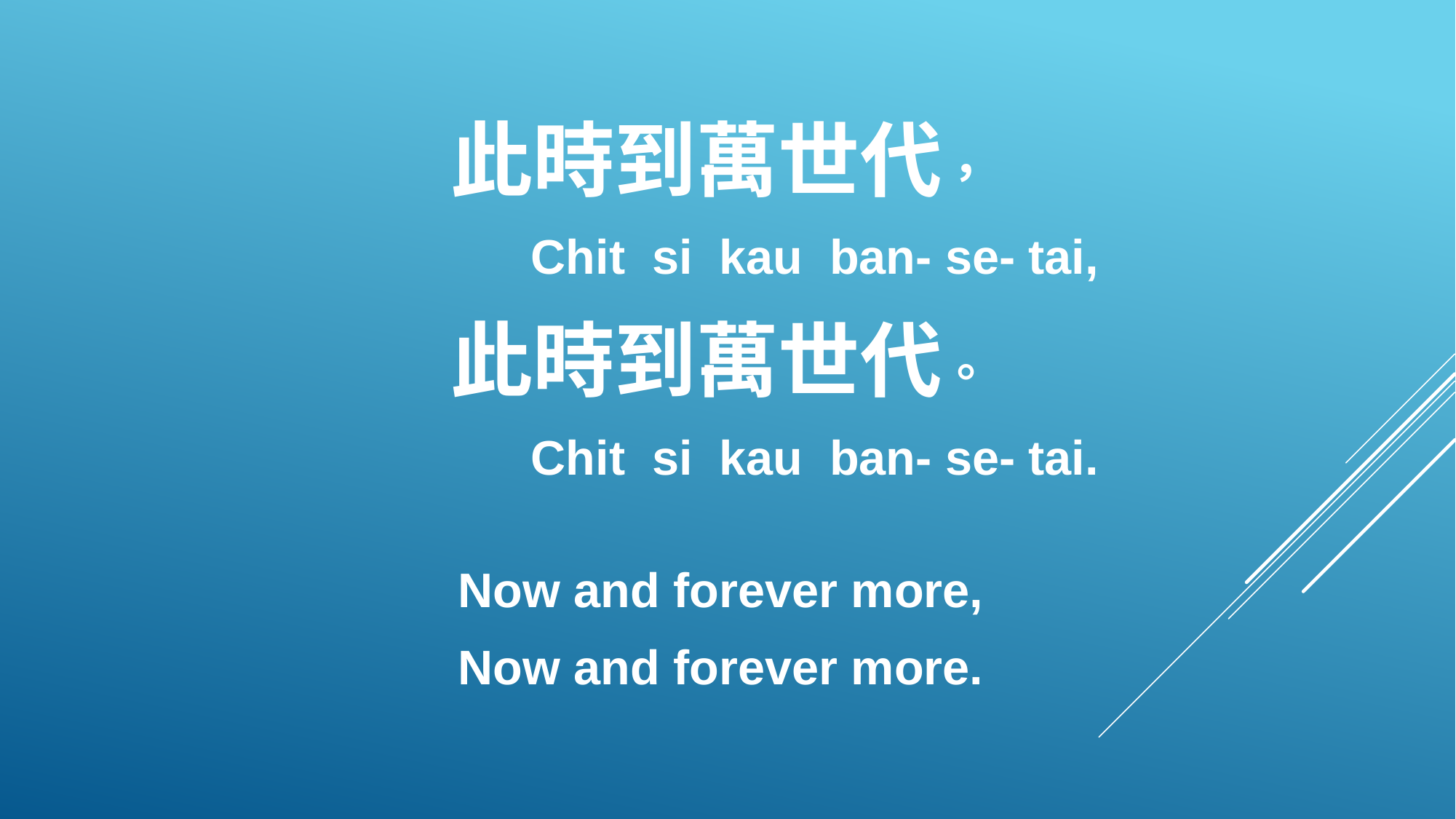

此時到萬世代，
                          Chit  si  kau  ban- se- tai,
此時到萬世代。
                          Chit  si  kau  ban- se- tai.

Now and forever more,
Now and forever more.